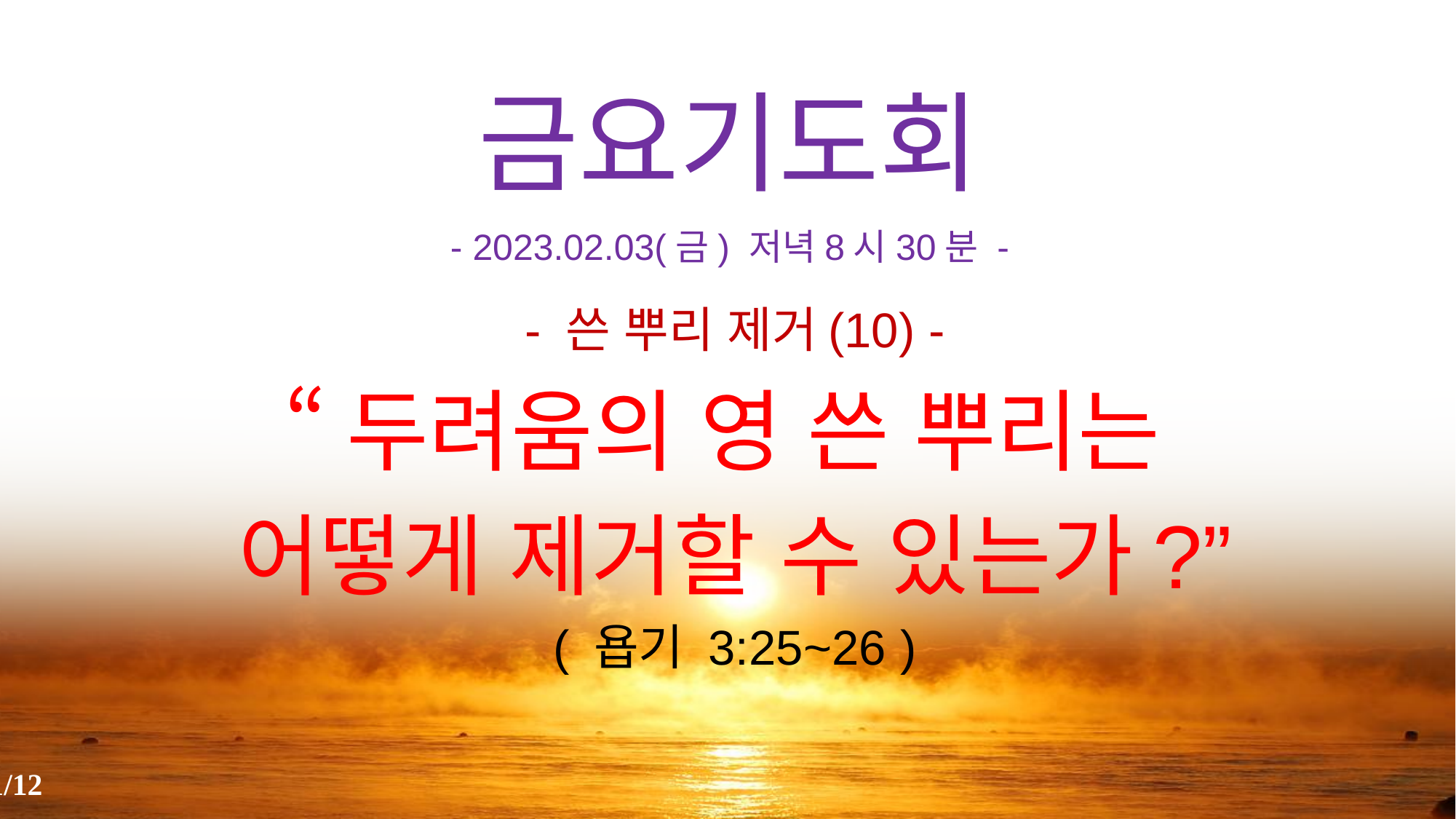

# 금요기도회
- 2023.02.03(금) 저녁8시30분 -
- 쓴 뿌리 제거(10) -
“두려움의 영 쓴 뿌리는
어떻게 제거할 수 있는가?”
( 욥기 3:25~26 )